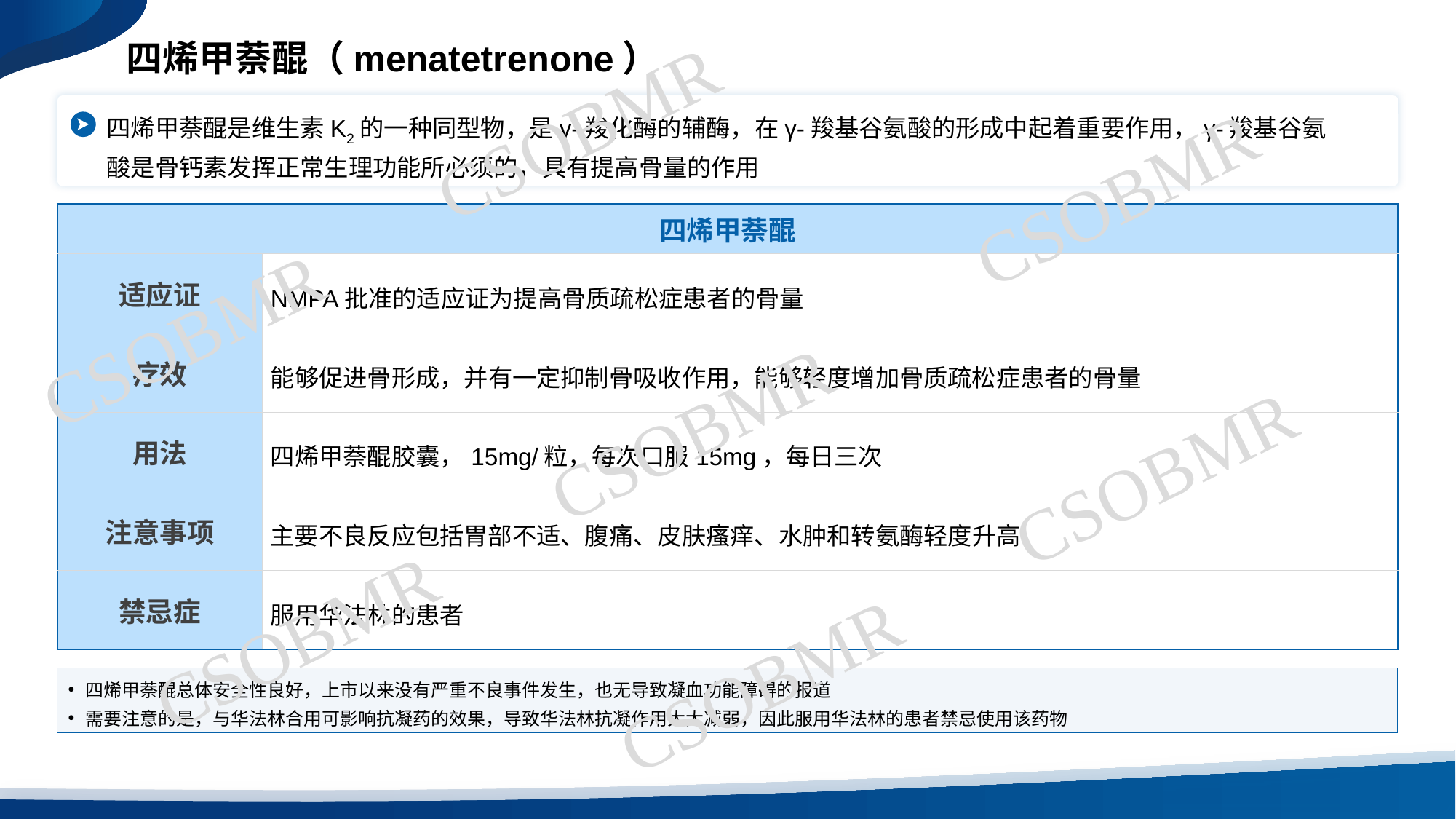

四烯甲萘醌（menatetrenone）
CSOBMR

四烯甲萘醌是维生素K2的一种同型物，是γ-羧化酶的辅酶，在γ-羧基谷氨酸的形成中起着重要作用，γ-羧基谷氨酸是骨钙素发挥正常生理功能所必须的，具有提高骨量的作用

CSOBMR
| 四烯甲萘醌 | 米诺膦酸 |
| --- | --- |
| 适应证 | NMPA批准的适应证为提高骨质疏松症患者的骨量 |
| 疗效 | 能够促进骨形成，并有一定抑制骨吸收作用，能够轻度增加骨质疏松症患者的骨量 |
| 用法 | 四烯甲萘醌胶囊，15mg/粒，每次口服15mg，每日三次 |
| 注意事项 | 主要不良反应包括胃部不适、腹痛、皮肤瘙痒、水肿和转氨酶轻度升高 |
| 禁忌症 | 服用华法林的患者 |
CSOBMR
CSOBMR
CSOBMR
CSOBMR
CSOBMR
四烯甲萘醌总体安全性良好，上市以来没有严重不良事件发生，也无导致凝血功能障碍的报道
需要注意的是，与华法林合用可影响抗凝药的效果，导致华法林抗凝作用大大减弱，因此服用华法林的患者禁忌使用该药物